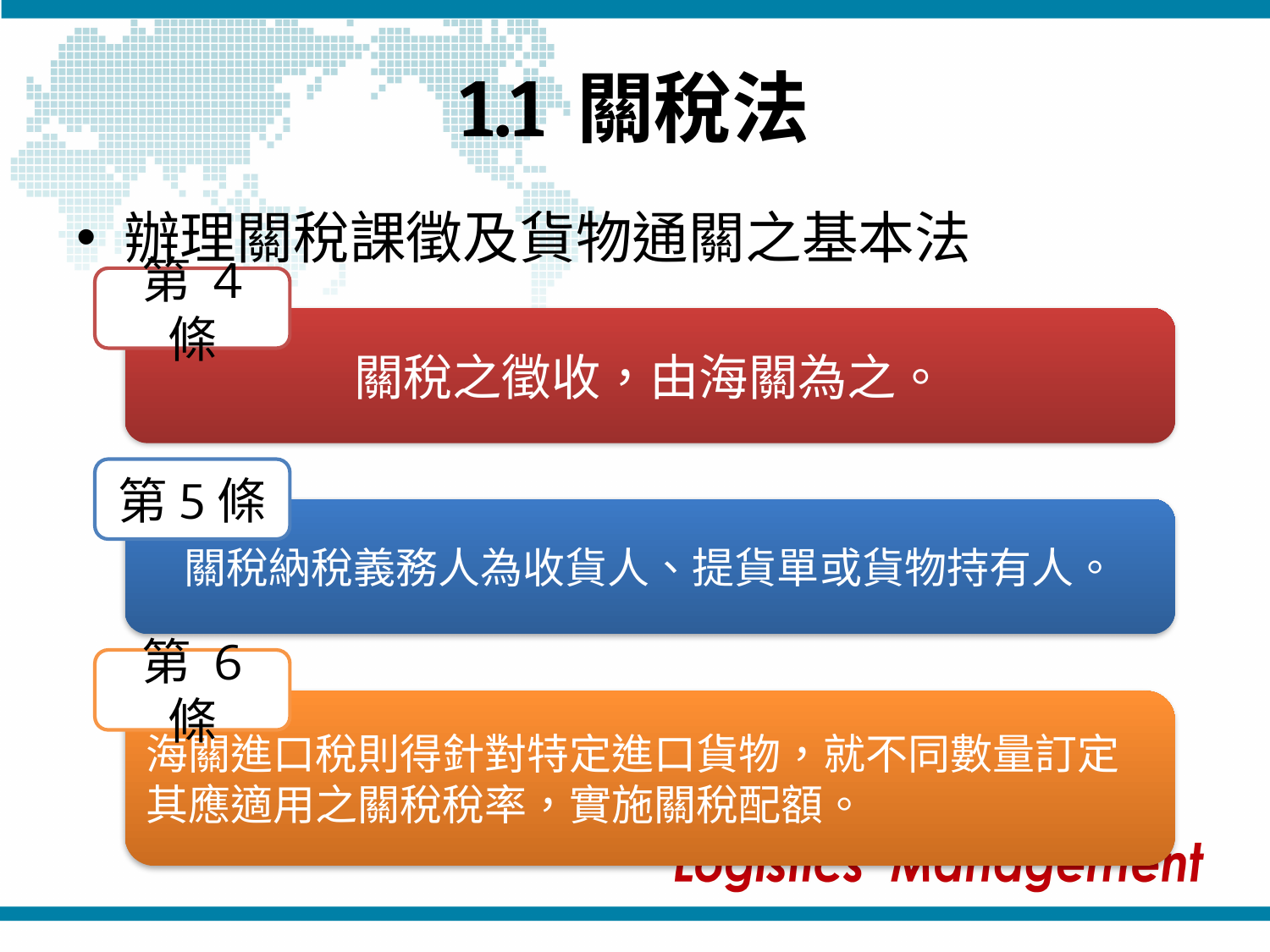

# 1.1 關稅法
辦理關稅課徵及貨物通關之基本法
第 4 條
關稅之徵收，由海關為之。
第5條
關稅納稅義務人為收貨人、提貨單或貨物持有人。
第 6 條
海關進口稅則得針對特定進口貨物，就不同數量訂定其應適用之關稅稅率，實施關稅配額。